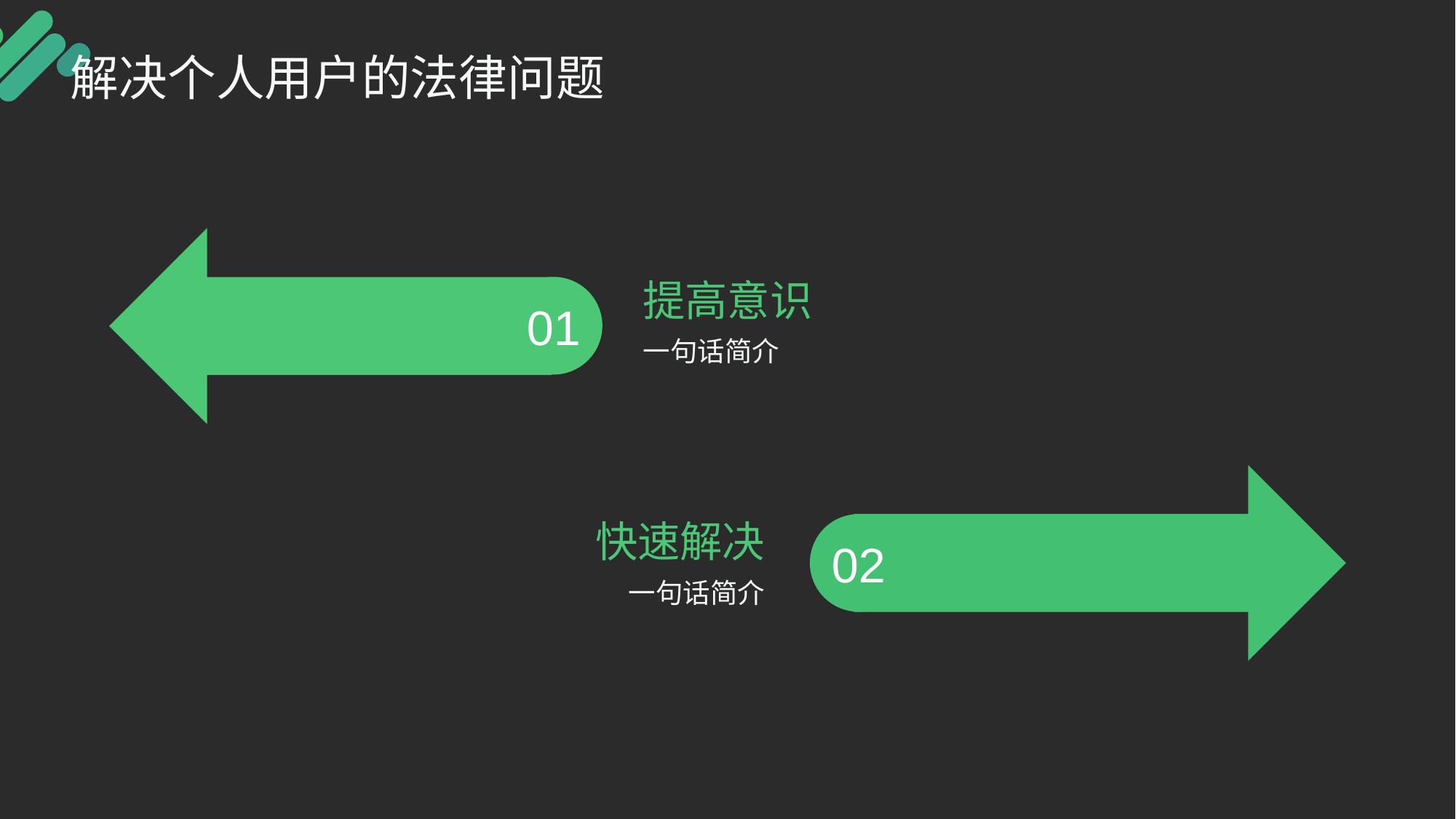

解决个人用户的法律问题

提高意识
一句话简介
01

快速解决
一句话简介
02